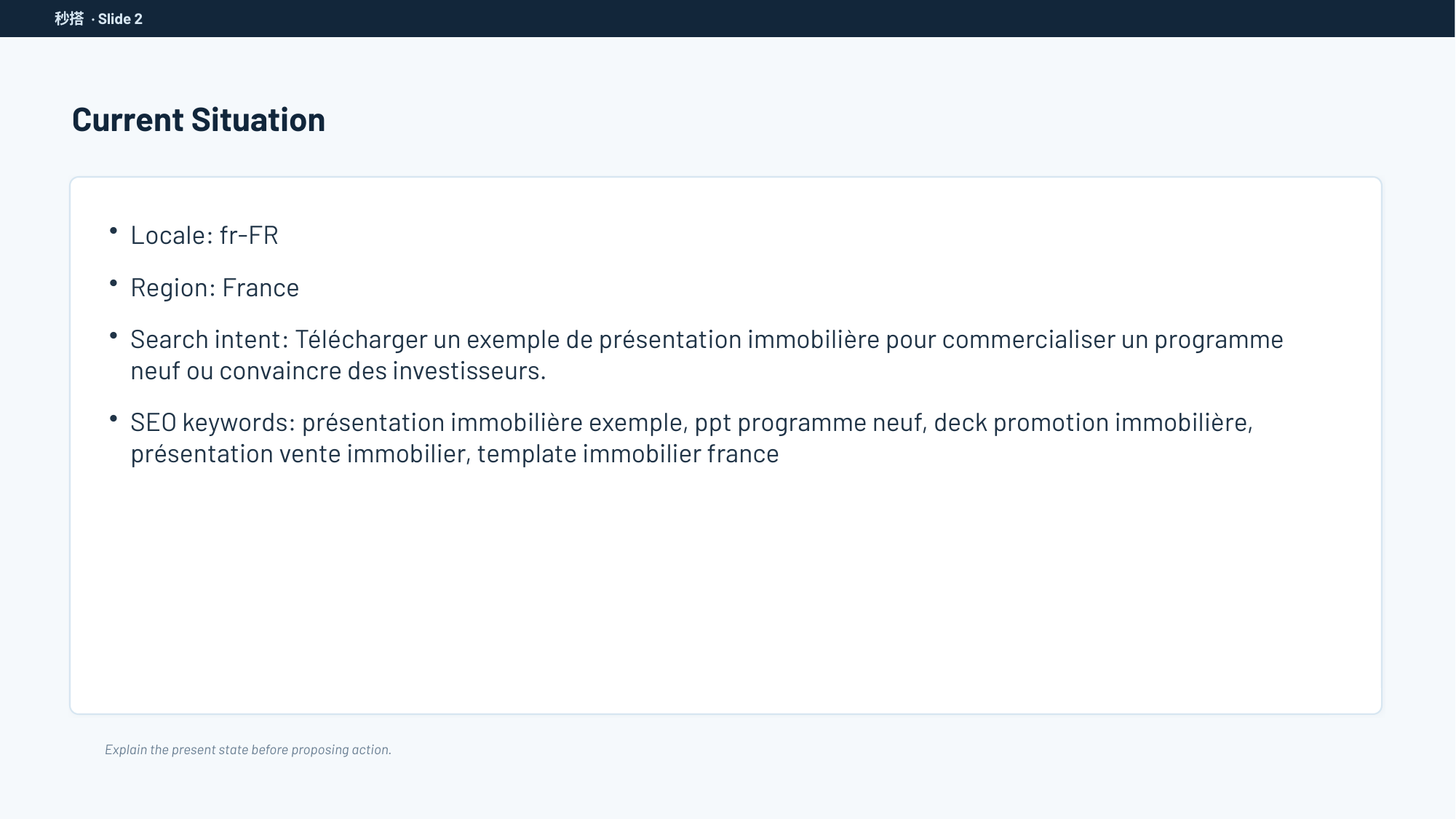

秒搭 · Slide 2
Current Situation

Locale: fr-FR
Region: France
Search intent: Télécharger un exemple de présentation immobilière pour commercialiser un programme neuf ou convaincre des investisseurs.
SEO keywords: présentation immobilière exemple, ppt programme neuf, deck promotion immobilière, présentation vente immobilier, template immobilier france
Explain the present state before proposing action.